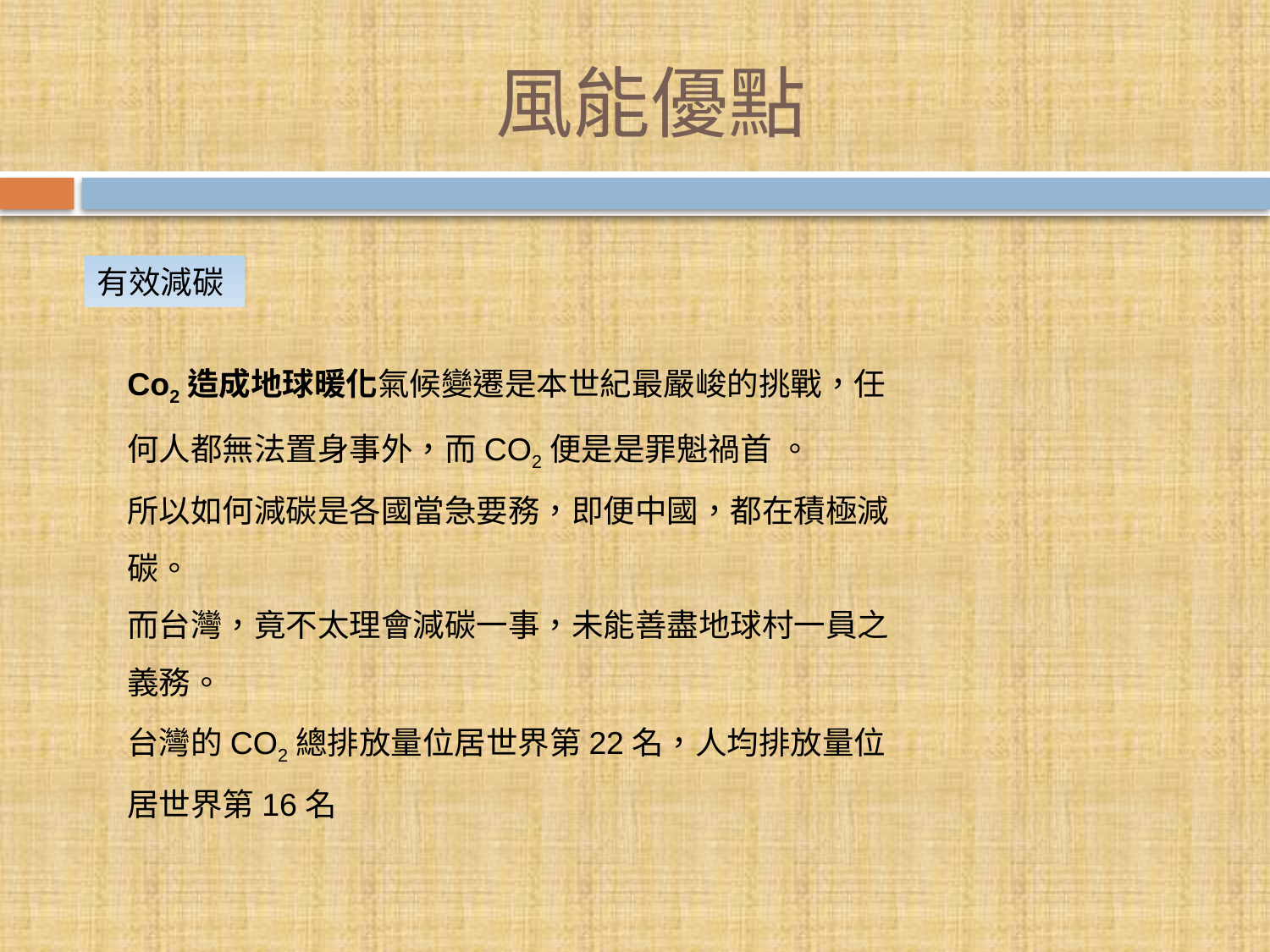

# 風能優點
有效減碳
Co2造成地球暖化氣候變遷是本世紀最嚴峻的挑戰，任何人都無法置身事外，而CO2便是是罪魁禍首 。
所以如何減碳是各國當急要務，即便中國，都在積極減碳。
而台灣，竟不太理會減碳一事，未能善盡地球村一員之義務。
台灣的CO2總排放量位居世界第22名，人均排放量位居世界第16名